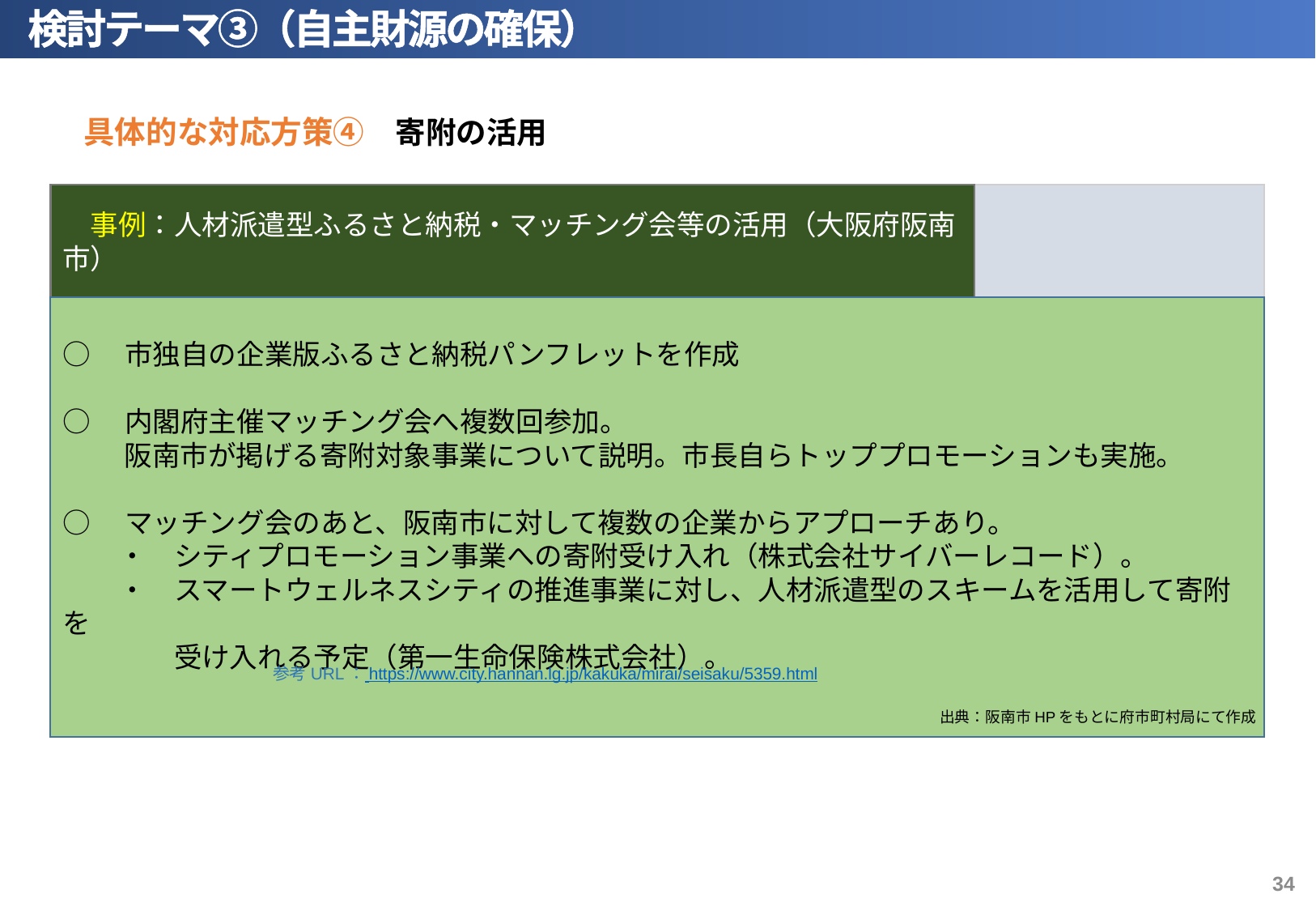

検討テーマ③（自主財源の確保）
具体的な対応方策④　寄附の活用
　事例：人材派遣型ふるさと納税・マッチング会等の活用（大阪府阪南市）

○　市独自の企業版ふるさと納税パンフレットを作成

○　内閣府主催マッチング会へ複数回参加。
　　 阪南市が掲げる寄附対象事業について説明。市長自らトッププロモーションも実施。

○　マッチング会のあと、阪南市に対して複数の企業からアプローチあり。
　　・　シティプロモーション事業への寄附受け入れ（株式会社サイバーレコード）。
　　・　スマートウェルネスシティの推進事業に対し、人材派遣型のスキームを活用して寄附を
　　　　受け入れる予定（第一生命保険株式会社）。

　参考URL： https://www.city.hannan.lg.jp/kakuka/mirai/seisaku/5359.html
出典：阪南市HPをもとに府市町村局にて作成
34